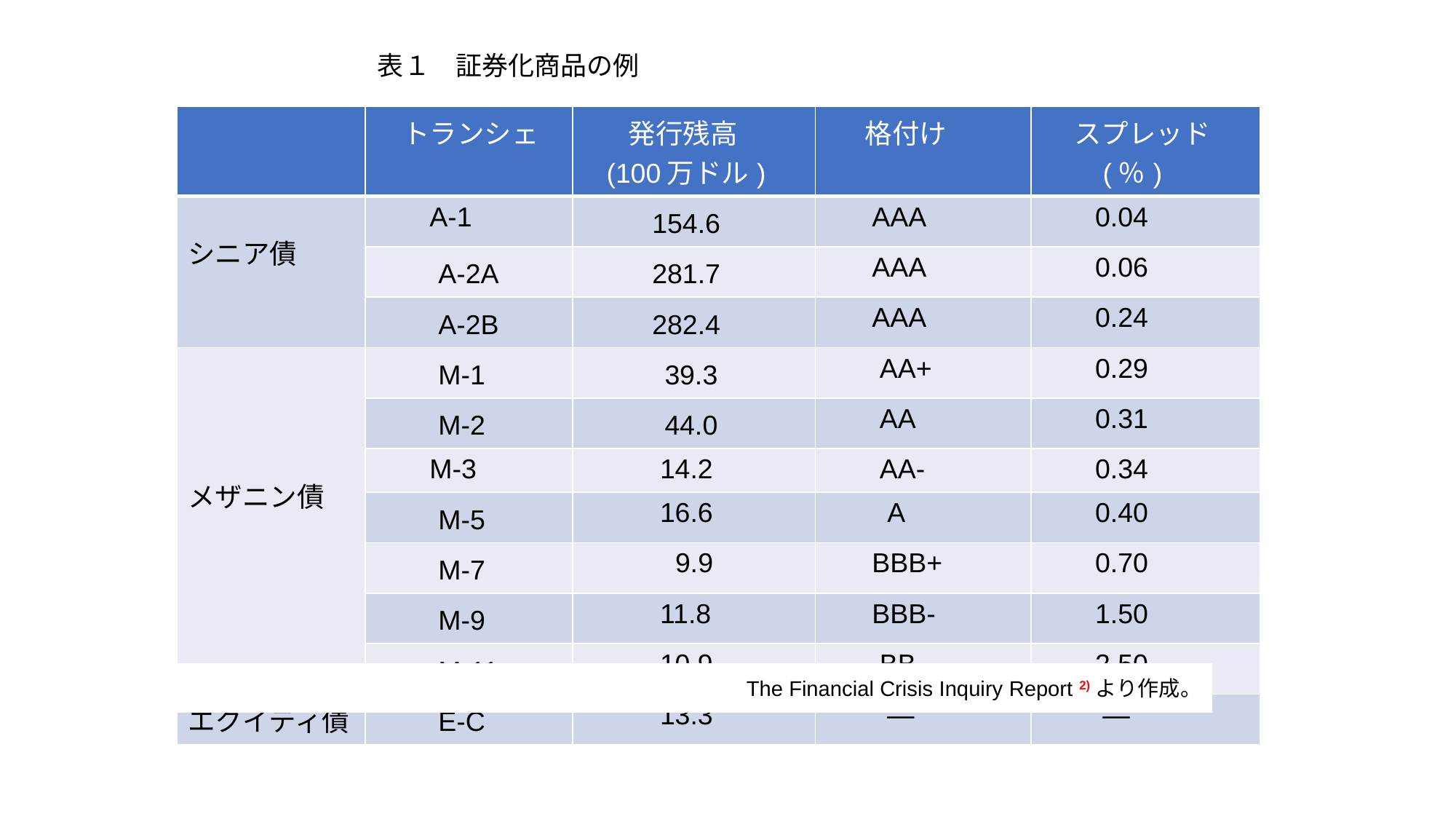

# 表１　証券化商品の例
|  | トランシェ | 発行残高 (100万ドル) | 格付け | スプレッド (％) |
| --- | --- | --- | --- | --- |
| シニア債 | A-1 | 154.6 | AAA | 0.04 |
| シニア債 | A-2A | 281.7 | AAA | 0.06 |
|  | A-2B | 282.4 | AAA | 0.24 |
| メザニン債 | M-1 | 39.3 | AA+ | 0.29 |
|  | M-2 | 44.0 | AA | 0.31 |
| メザニン債 | M-3 | 14.2 | AA- | 0.34 |
|  | M-5 | 16.6 | A | 0.40 |
|  | M-7 | 9.9 | BBB+ | 0.70 |
|  | M-9 | 11.8 | BBB- | 1.50 |
|  | M-11 | 10.9 | BB | 2.50 |
| エクイティ債 | E-C | 13.3 | ― | ― |
The Financial Crisis Inquiry Report 2)より作成。